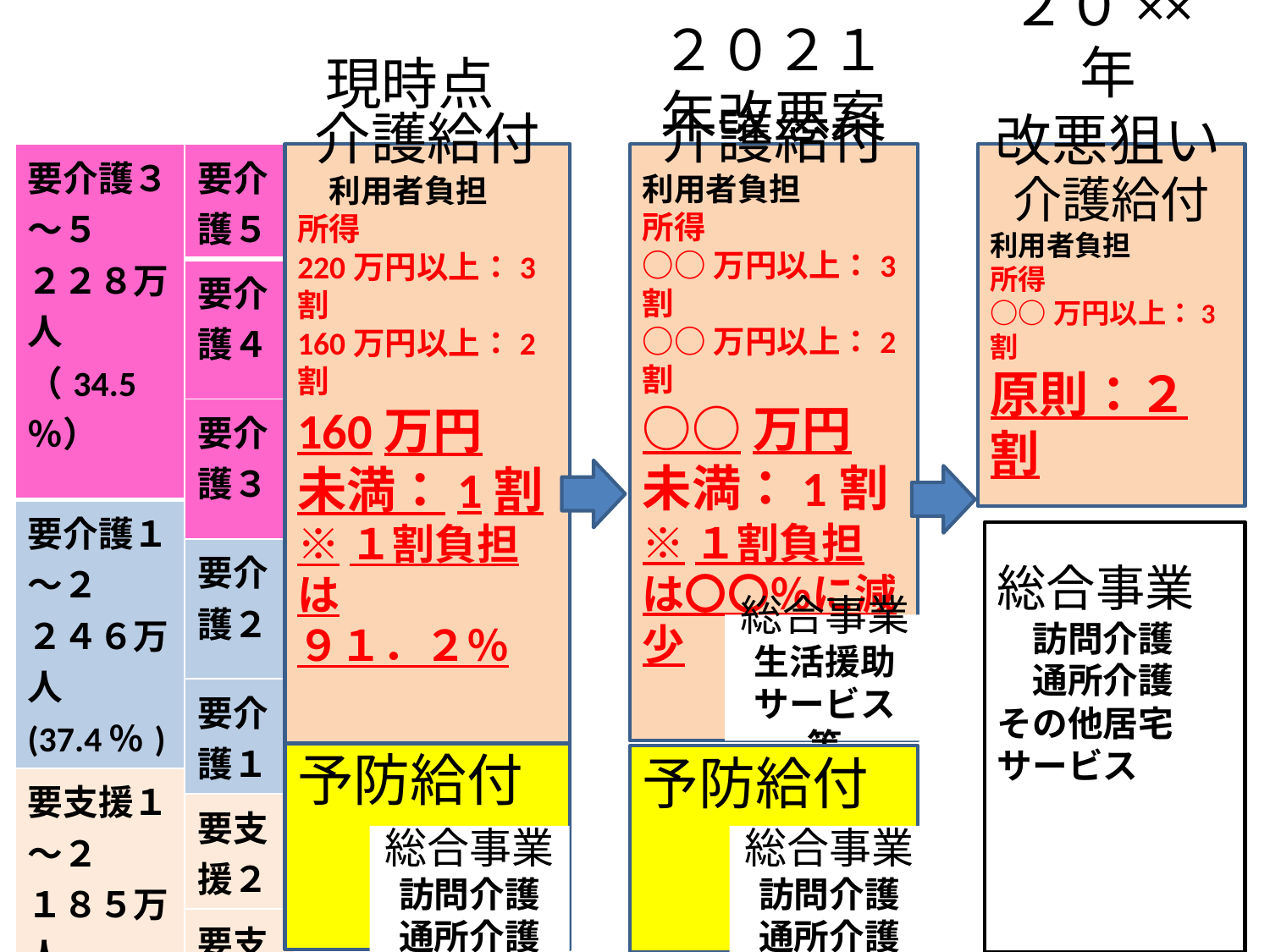

２０××年
改悪狙い
２０２１年改悪案
# 現時点
介護給付
　利用者負担
所得
220万円以上：3割
160万円以上：2割
160万円
未満：1割
※１割負担は
９１．２％

介護給付
利用者負担
所得
○○万円以上：3割
○○万円以上：2割
○○万円
未満：1割
※１割負担は〇〇％に減少

介護給付
利用者負担
所得
○○万円以上：3割
原則：２割
| 要介護３～５ ２２８万人 （34.5％） |
| --- |
| 要介護１～２ ２４６万人 (37.4％) |
| 要支援１～２ １８５万人 (28.1％) |
| 要介護５ |
| --- |
| 要介護４ |
| 要介護３ |
| 要介護２ |
| 要介護１ |
| 要支援２ |
| 要支援１ |

総合事業
　訪問介護
　通所介護
その他居宅サービス

総合事業
生活援助サービス等
予防給付

予防給付

総合事業
訪問介護
通所介護
総合事業
訪問介護
通所介護